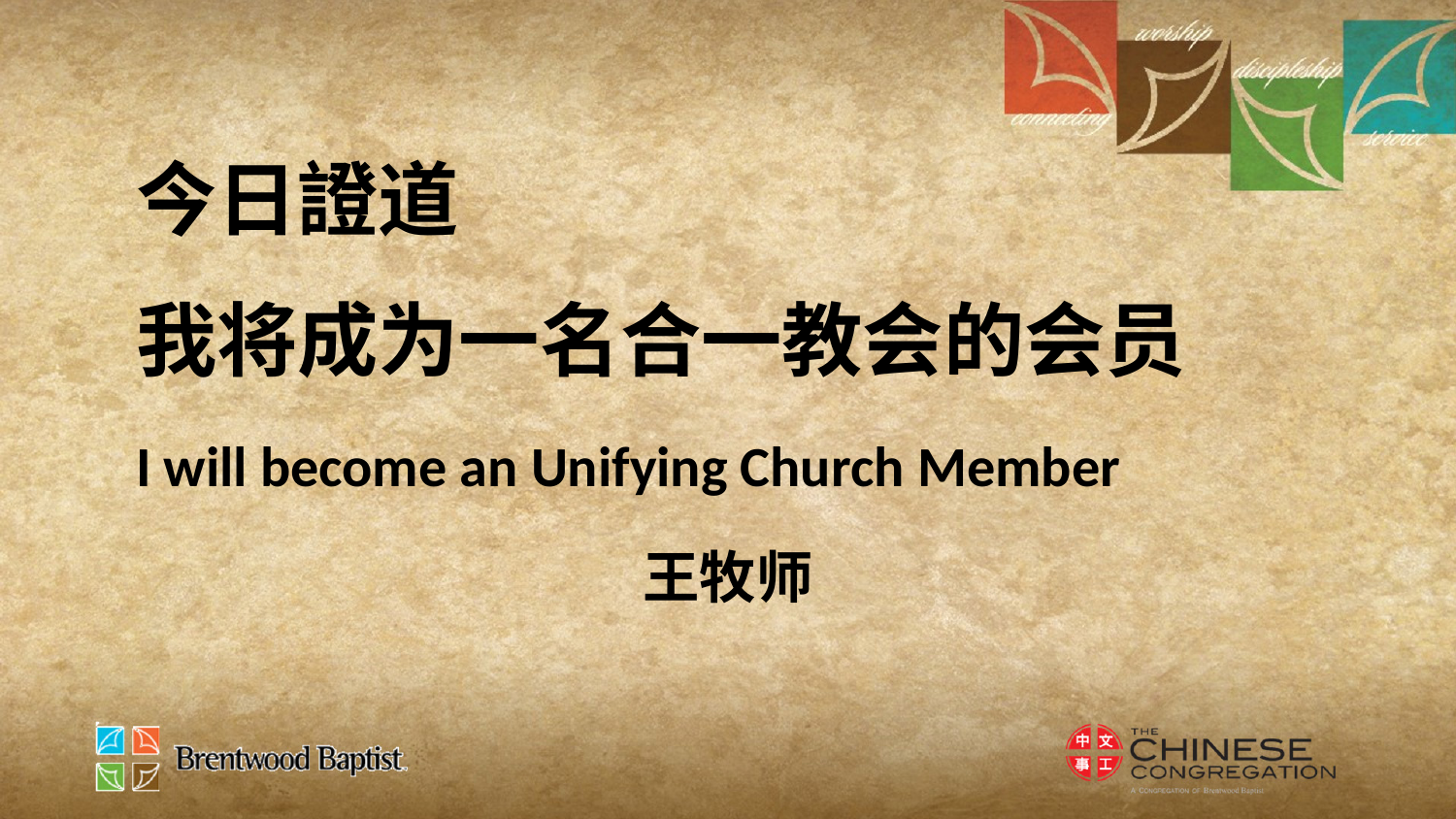

今日證道

我将成为一名合一教会的会员

I will become an Unifying Church Member

王牧师